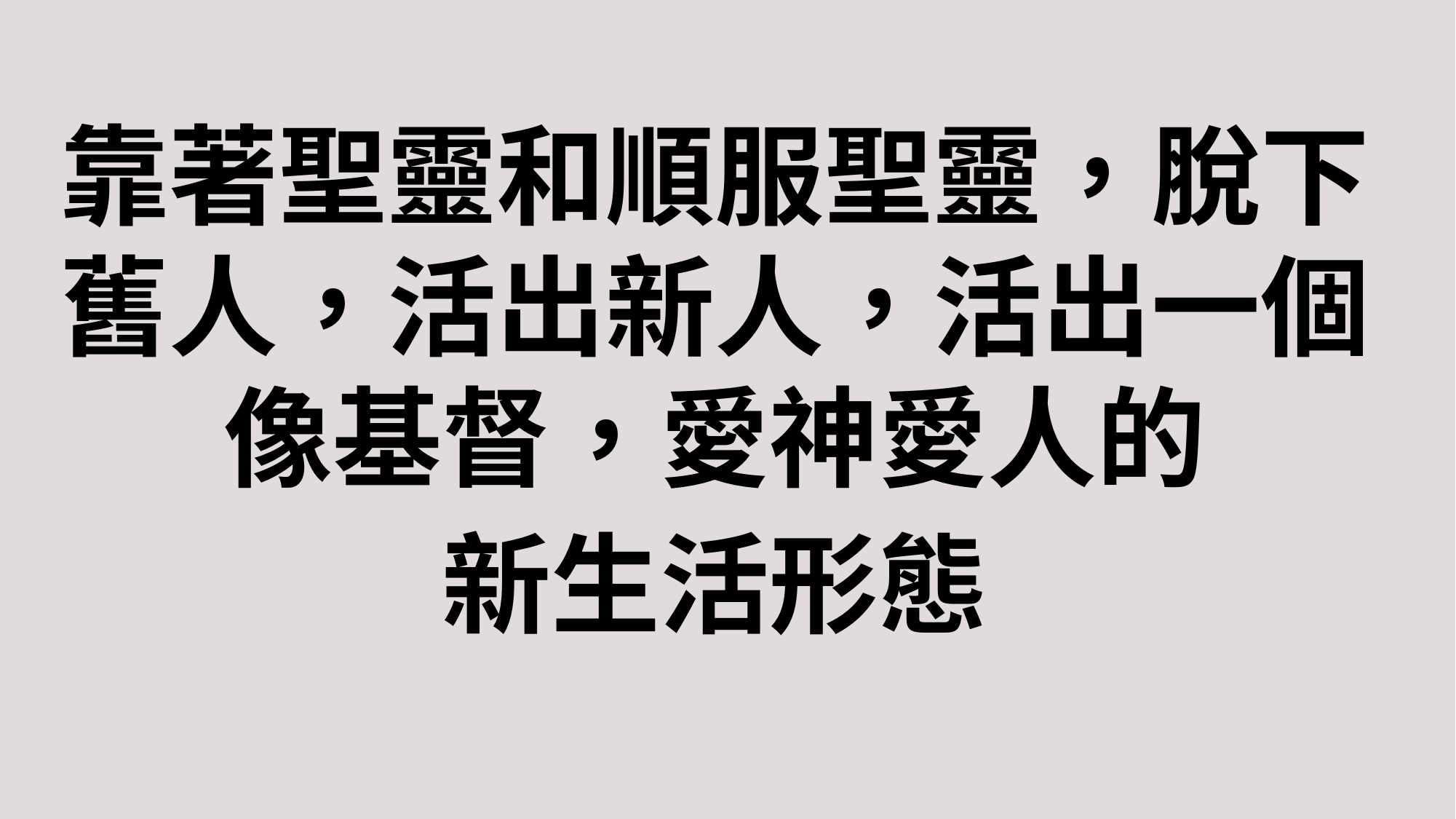

靠著聖靈和順服聖靈，脫下舊人，活出新人，活出一個像基督，愛神愛人的
新生活形態